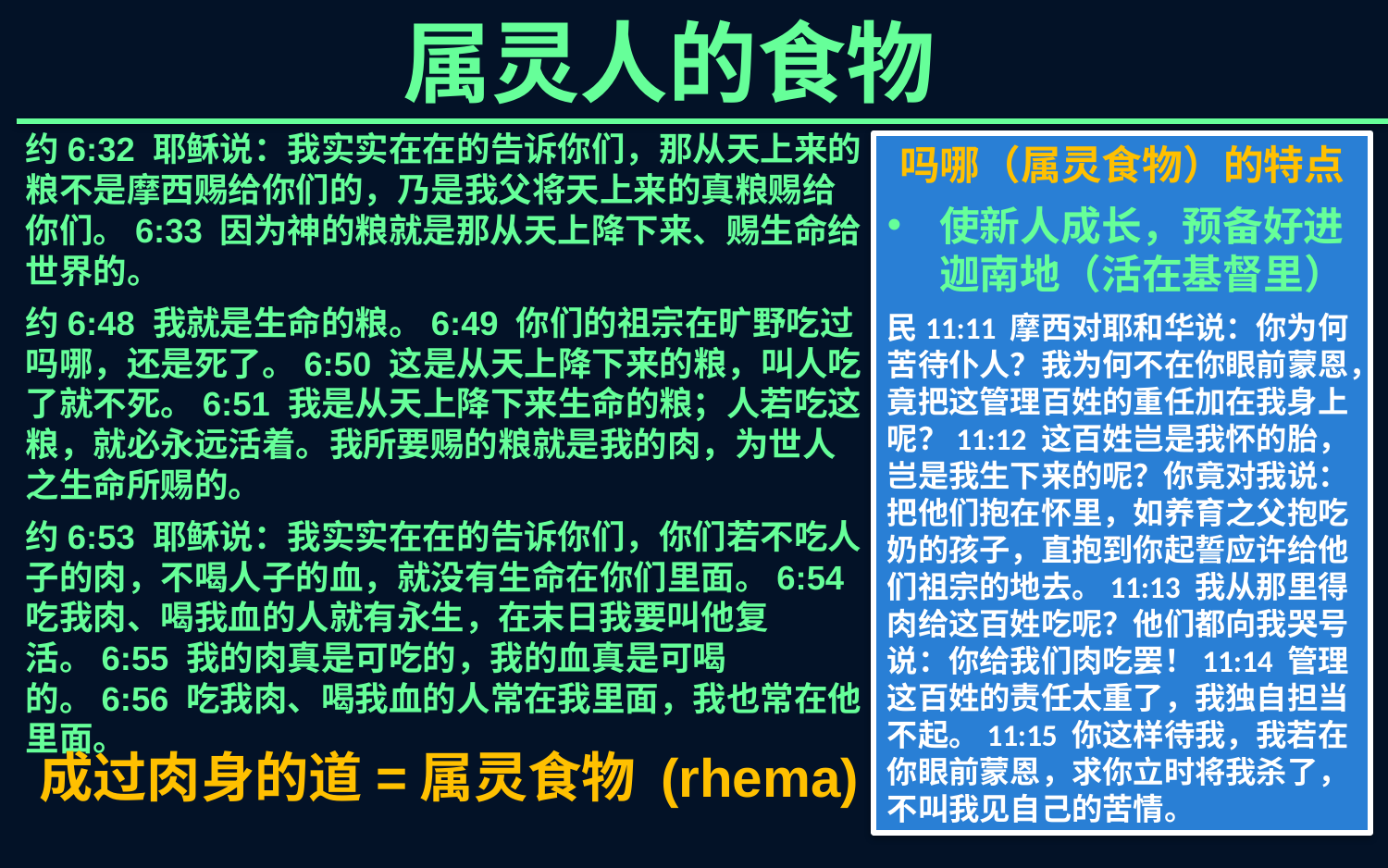

属灵人的食物
约6:32 耶稣说：我实实在在的告诉你们，那从天上来的粮不是摩西赐给你们的，乃是我父将天上来的真粮赐给你们。6:33 因为神的粮就是那从天上降下来、赐生命给世界的。
约6:48 我就是生命的粮。6:49 你们的祖宗在旷野吃过吗哪，还是死了。6:50 这是从天上降下来的粮，叫人吃了就不死。6:51 我是从天上降下来生命的粮；人若吃这粮，就必永远活着。我所要赐的粮就是我的肉，为世人之生命所赐的。
约6:53 耶稣说：我实实在在的告诉你们，你们若不吃人子的肉，不喝人子的血，就没有生命在你们里面。6:54 吃我肉、喝我血的人就有永生，在末日我要叫他复活。6:55 我的肉真是可吃的，我的血真是可喝的。6:56 吃我肉、喝我血的人常在我里面，我也常在他里面。
吗哪（属灵食物）的特点
使新人成长，预备好进迦南地（活在基督里）
民11:11 摩西对耶和华说：你为何苦待仆人？我为何不在你眼前蒙恩，竟把这管理百姓的重任加在我身上呢？11:12 这百姓岂是我怀的胎，岂是我生下来的呢？你竟对我说：把他们抱在怀里，如养育之父抱吃奶的孩子，直抱到你起誓应许给他们祖宗的地去。11:13 我从那里得肉给这百姓吃呢？他们都向我哭号说：你给我们肉吃罢！11:14 管理这百姓的责任太重了，我独自担当不起。11:15 你这样待我，我若在你眼前蒙恩，求你立时将我杀了，不叫我见自己的苦情。
成过肉身的道=属灵食物 (rhema)